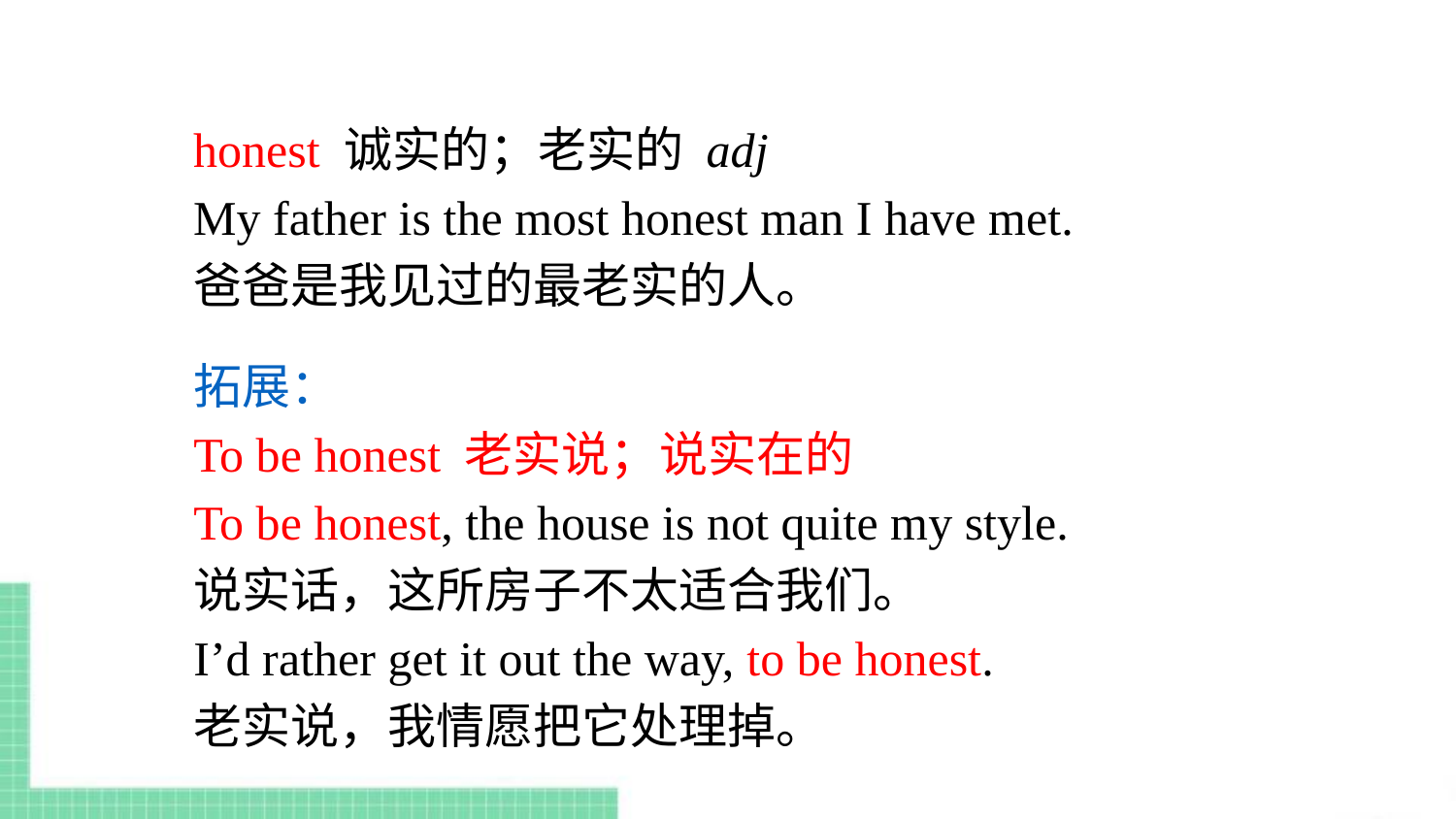

honest 诚实的；老实的 adj
My father is the most honest man I have met.
爸爸是我见过的最老实的人。
拓展：
To be honest 老实说；说实在的
To be honest, the house is not quite my style.
说实话，这所房子不太适合我们。
I’d rather get it out the way, to be honest.
老实说，我情愿把它处理掉。